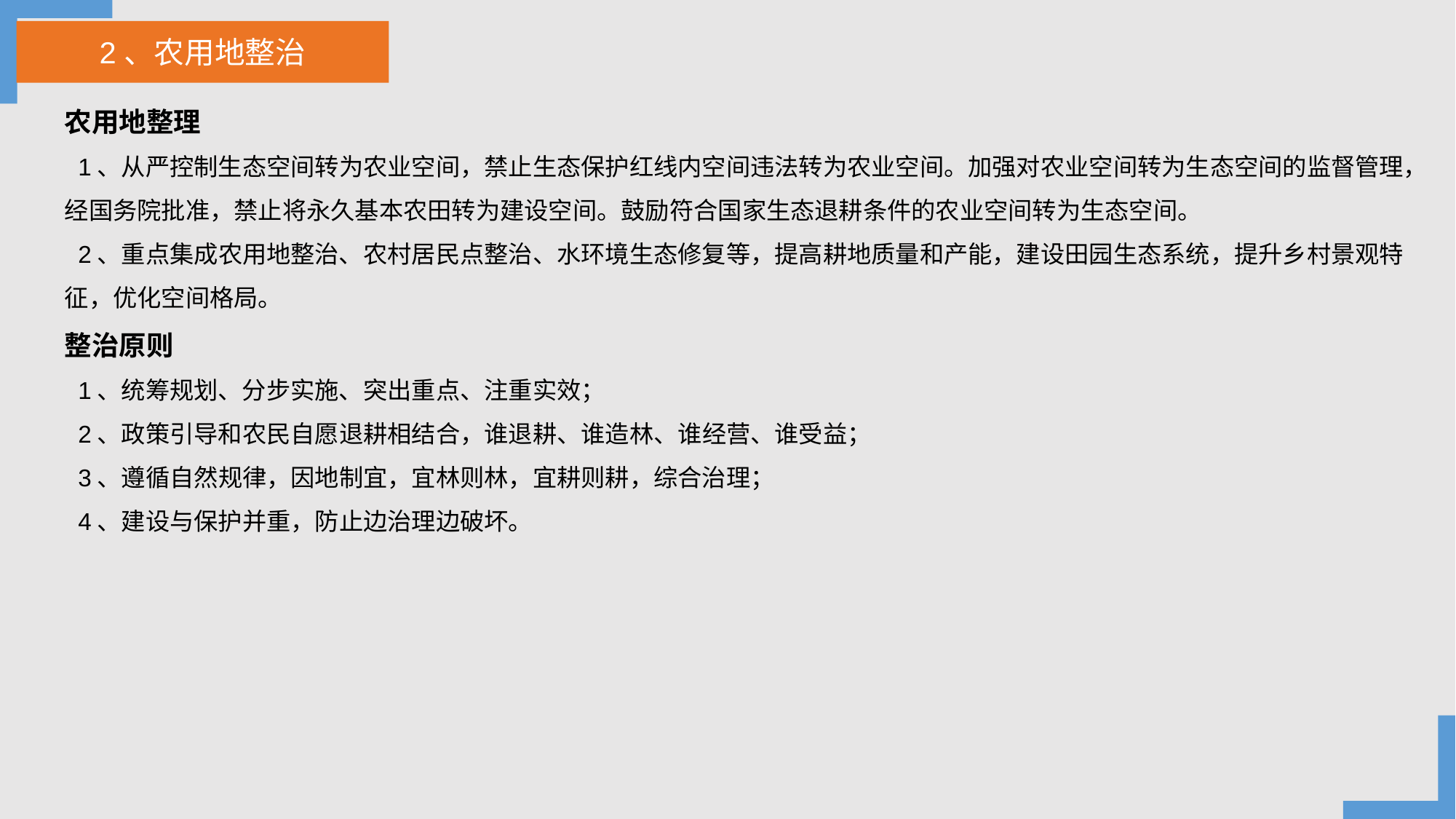

2、农用地整治
农用地整理
  1、从严控制生态空间转为农业空间，禁止生态保护红线内空间违法转为农业空间。加强对农业空间转为生态空间的监督管理，经国务院批准，禁止将永久基本农田转为建设空间。鼓励符合国家生态退耕条件的农业空间转为生态空间。
  2、重点集成农用地整治、农村居民点整治、水环境生态修复等，提高耕地质量和产能，建设田园生态系统，提升乡村景观特征，优化空间格局。
整治原则
  1、统筹规划、分步实施、突出重点、注重实效；
  2、政策引导和农民自愿退耕相结合，谁退耕、谁造林、谁经营、谁受益；
  3、遵循自然规律，因地制宜，宜林则林，宜耕则耕，综合治理；
  4、建设与保护并重，防止边治理边破坏。